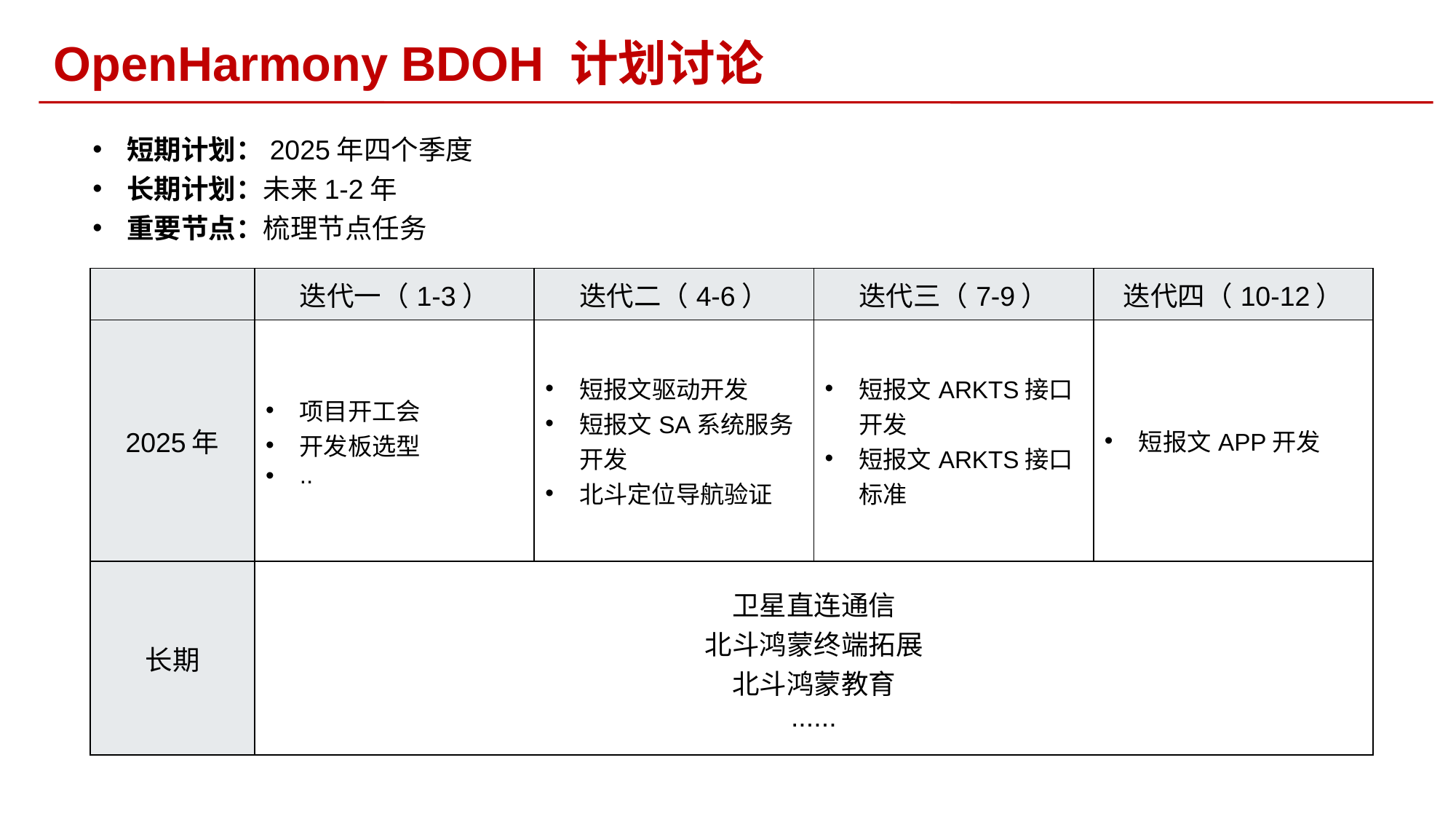

OpenHarmony BDOH 计划讨论

短期计划：2025年四个季度
长期计划：未来1-2年
重要节点：梳理节点任务
|  | 迭代一（1-3） | 迭代二（4-6） | 迭代三（7-9） | 迭代四（10-12） |
| --- | --- | --- | --- | --- |
| 2025年 | 项目开工会 开发板选型 .. | 短报文驱动开发 短报文SA系统服务开发 北斗定位导航验证 | 短报文ARKTS接口开发 短报文ARKTS接口标准 | 短报文APP开发 |
| 长期 | 卫星直连通信 北斗鸿蒙终端拓展 北斗鸿蒙教育 ...... |  |  |  |